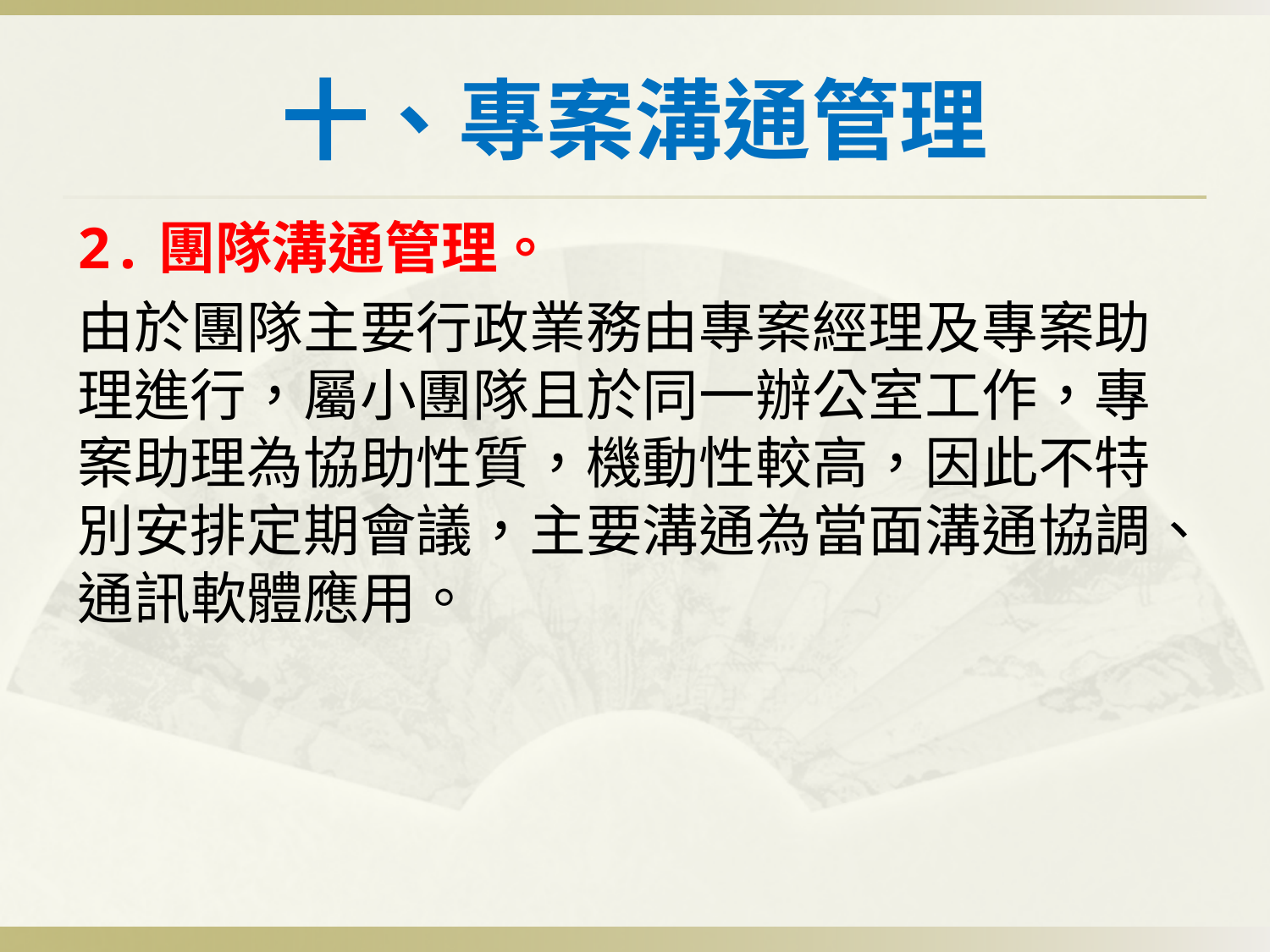

# 十、專案溝通管理
2.團隊溝通管理。
由於團隊主要行政業務由專案經理及專案助理進行，屬小團隊且於同一辦公室工作，專案助理為協助性質，機動性較高，因此不特別安排定期會議，主要溝通為當面溝通協調、通訊軟體應用。